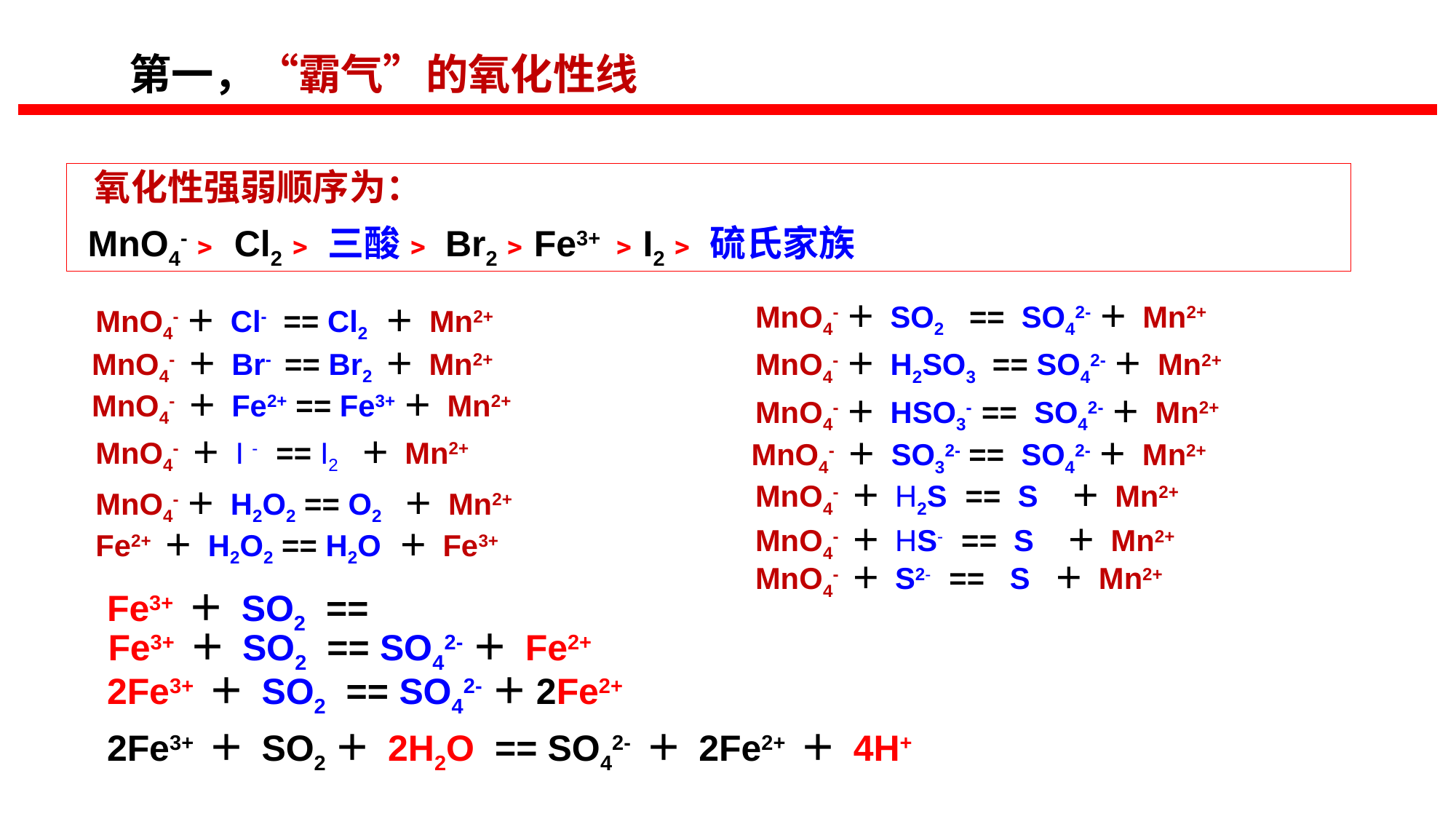

第一，“霸气”的氧化性线

 氧化性强弱顺序为：

 MnO4-﹥ Cl2﹥三酸﹥Br2﹥Fe3+ ﹥I2﹥硫氏家族
MnO4-＋ SO2   ==  SO42-＋ Mn2+
MnO4-＋ H2SO3  == SO42-＋ Mn2+
MnO4-＋ HSO3-  ==  SO42-＋ Mn2+
MnO4- ＋ SO32- ==  SO42-＋ Mn2+
MnO4- ＋ H2S   ==  S   ＋ Mn2+
MnO4- ＋ HS-   ==  S   ＋ Mn2+
MnO4- ＋ S2-   ==   S  ＋ Mn2+
MnO4-＋ Cl-  == Cl2  ＋ Mn2+
MnO4- ＋ Br-  == Br2 ＋ Mn2+
MnO4- ＋ Fe2+ == Fe3+＋ Mn2+
MnO4- ＋ I -   == I2   ＋ Mn2+
MnO4-＋ H2O2 == O2   ＋ Mn2+
Fe2+ ＋ H2O2 == H2O  ＋ Fe3+
Fe3+ ＋ SO2  ==
Fe3+ ＋ SO2  == SO42-＋ Fe2+
2Fe3+ ＋ SO2  == SO42-＋2Fe2+
2Fe3+ ＋ SO2＋ 2H2O  == SO42- ＋ 2Fe2+ ＋ 4H+